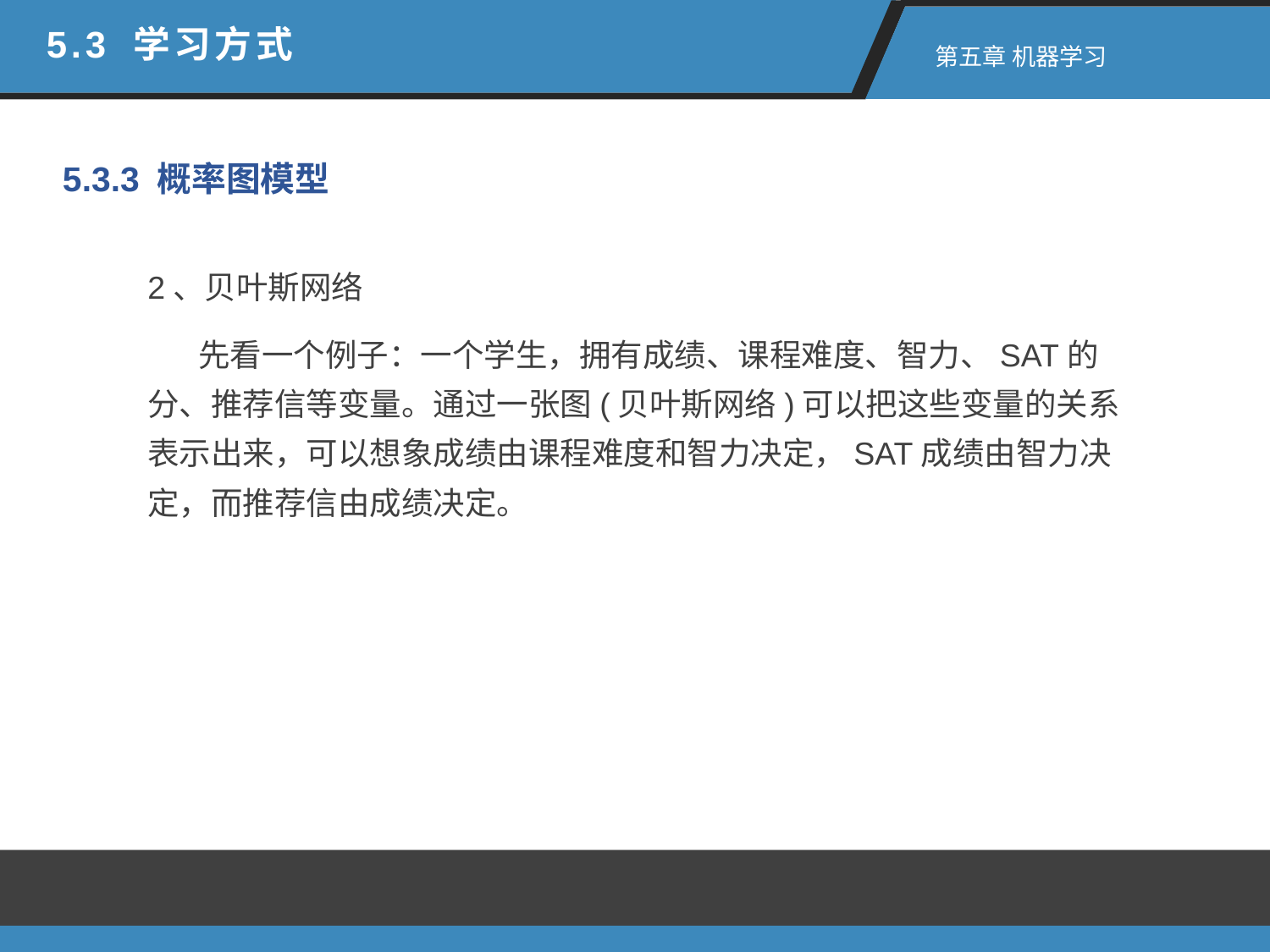

5.3 学习方式
  第五章 机器学习
5.3.3 概率图模型
2、贝叶斯网络
      先看一个例子：一个学生，拥有成绩、课程难度、智力、SAT的分、推荐信等变量。通过一张图(贝叶斯网络)可以把这些变量的关系表示出来，可以想象成绩由课程难度和智力决定，SAT成绩由智力决定，而推荐信由成绩决定。